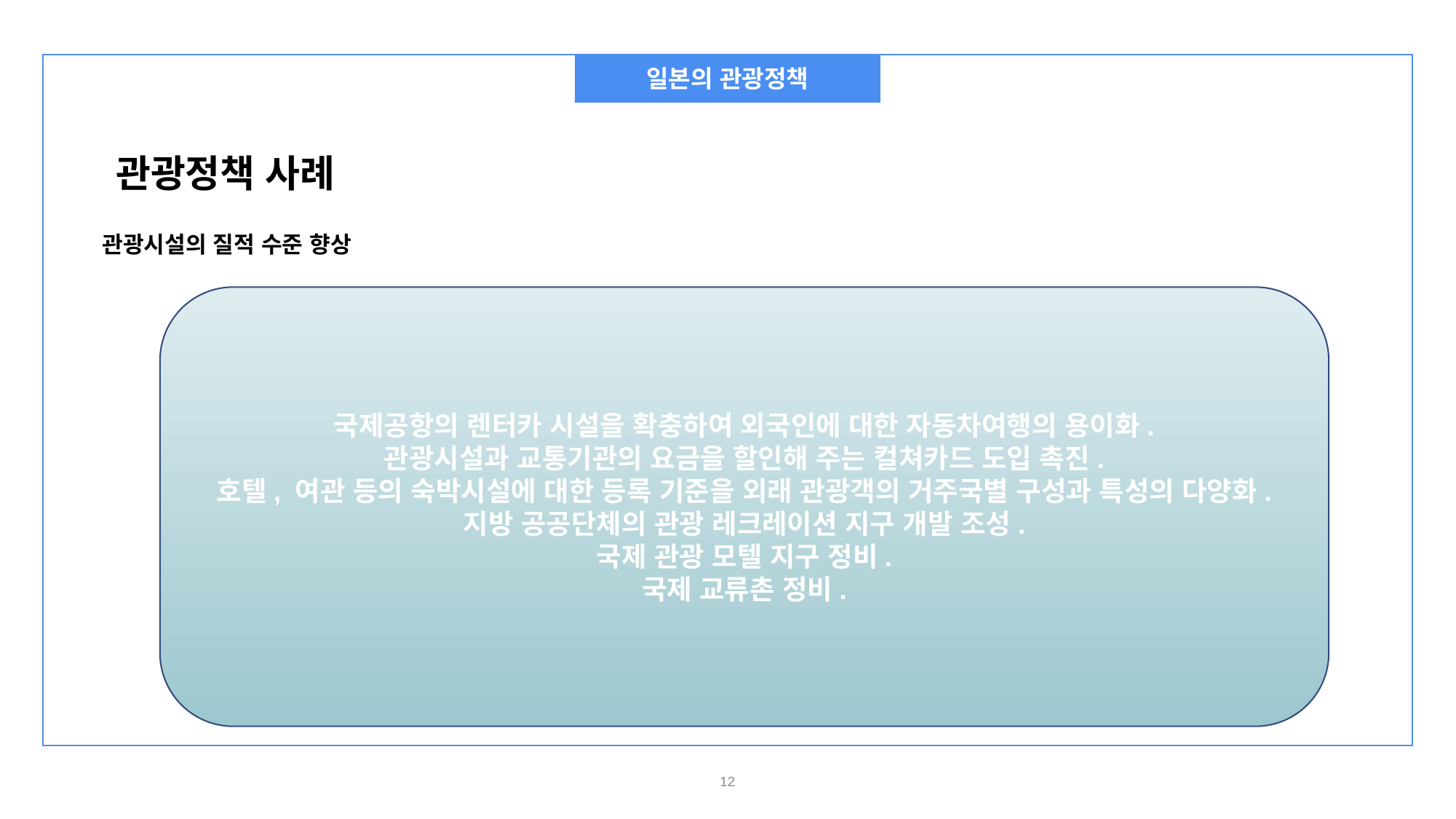

일본의 관광정책
관광정책 사례
관광시설의 질적 수준 향상
국제공항의 렌터카 시설을 확충하여 외국인에 대한 자동차여행의 용이화.
관광시설과 교통기관의 요금을 할인해 주는 컬쳐카드 도입 촉진.
호텔, 여관 등의 숙박시설에 대한 등록 기준을 외래 관광객의 거주국별 구성과 특성의 다양화.
지방 공공단체의 관광 레크레이션 지구 개발 조성.
국제 관광 모텔 지구 정비.
국제 교류촌 정비.
12